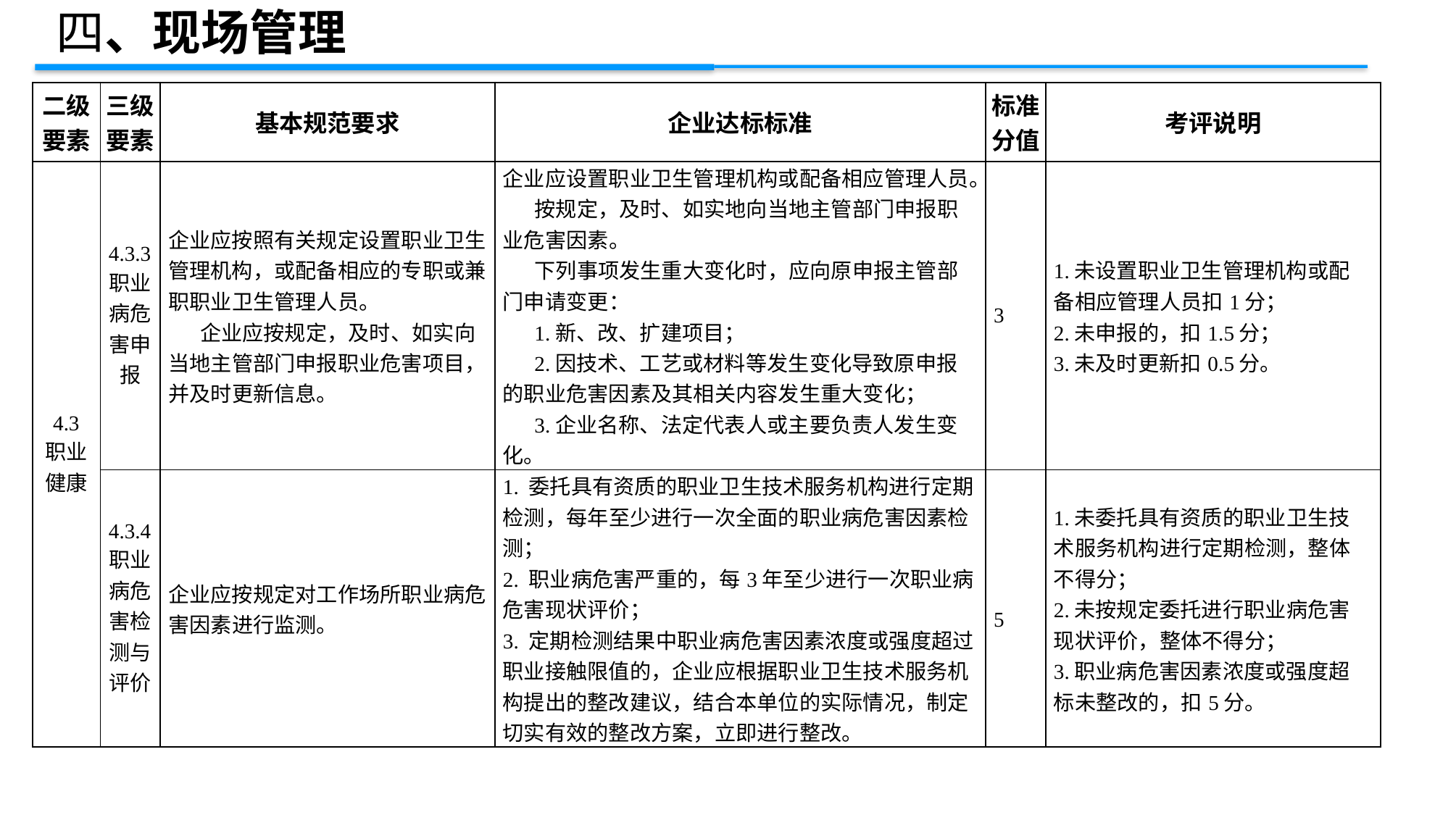

四、现场管理

| 二级 要素 | 三级 要素 | 基本规范要求 | 企业达标标准 | 标准 分值 | 考评说明 |
| --- | --- | --- | --- | --- | --- |
| 4.3 职业 健康 | 4.3.3职业病危害申报 | 企业应按照有关规定设置职业卫生管理机构，或配备相应的专职或兼职职业卫生管理人员。 企业应按规定，及时、如实向当地主管部门申报职业危害项目，并及时更新信息。 | 企业应设置职业卫生管理机构或配备相应管理人员。 按规定，及时、如实地向当地主管部门申报职业危害因素。 下列事项发生重大变化时，应向原申报主管部门申请变更： 1.新、改、扩建项目； 2.因技术、工艺或材料等发生变化导致原申报的职业危害因素及其相关内容发生重大变化； 3.企业名称、法定代表人或主要负责人发生变化。 | 3 | 1.未设置职业卫生管理机构或配备相应管理人员扣1分； 2.未申报的，扣1.5分； 3.未及时更新扣0.5分。 |
|  | 4.3.4职业病危害检测与评价 | 企业应按规定对工作场所职业病危害因素进行监测。 | 1. 委托具有资质的职业卫生技术服务机构进行定期检测，每年至少进行一次全面的职业病危害因素检测； 2. 职业病危害严重的，每3年至少进行一次职业病危害现状评价； 3. 定期检测结果中职业病危害因素浓度或强度超过职业接触限值的，企业应根据职业卫生技术服务机构提出的整改建议，结合本单位的实际情况，制定切实有效的整改方案，立即进行整改。 | 5 | 1.未委托具有资质的职业卫生技术服务机构进行定期检测，整体不得分； 2.未按规定委托进行职业病危害现状评价，整体不得分； 3.职业病危害因素浓度或强度超标未整改的，扣5分。 |